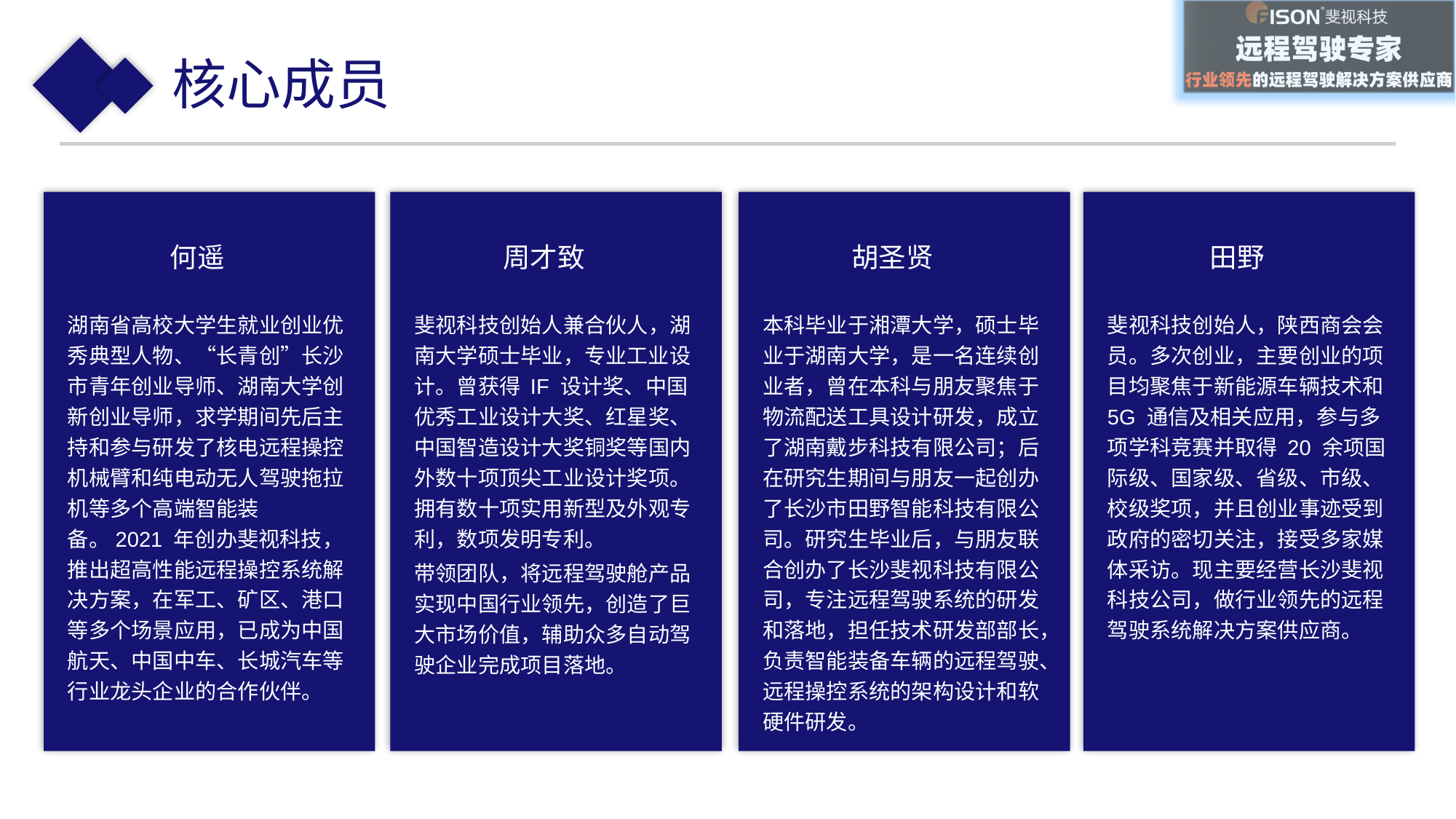

核心成员

何遥

周才致

胡圣贤

田野
湖南省高校大学生就业创业优秀典型人物、“长青创”长沙市青年创业导师、湖南大学创新创业导师，求学期间先后主持和参与研发了核电远程操控机械臂和纯电动无人驾驶拖拉机等多个高端智能装备。2021 年创办斐视科技，推出超高性能远程操控系统解决方案，在军工、矿区、港口等多个场景应用，已成为中国航天、中国中车、长城汽车等行业龙头企业的合作伙伴。
斐视科技创始人兼合伙人，湖南大学硕士毕业，专业工业设计。曾获得 IF 设计奖、中国优秀工业设计大奖、红星奖、中国智造设计大奖铜奖等国内外数十项顶尖工业设计奖项。拥有数十项实用新型及外观专利，数项发明专利。
带领团队，将远程驾驶舱产品实现中国行业领先，创造了巨大市场价值，辅助众多自动驾驶企业完成项目落地。
本科毕业于湘潭大学，硕士毕业于湖南大学，是一名连续创业者，曾在本科与朋友聚焦于物流配送工具设计研发，成立了湖南戴步科技有限公司；后在研究生期间与朋友一起创办了长沙市田野智能科技有限公司。研究生毕业后，与朋友联合创办了长沙斐视科技有限公司，专注远程驾驶系统的研发和落地，担任技术研发部部长，负责智能装备车辆的远程驾驶、远程操控系统的架构设计和软硬件研发。
斐视科技创始人，陕西商会会员。多次创业，主要创业的项目均聚焦于新能源车辆技术和 5G 通信及相关应用，参与多项学科竞赛并取得 20 余项国际级、国家级、省级、市级、校级奖项，并且创业事迹受到政府的密切关注，接受多家媒体采访。现主要经营长沙斐视科技公司，做行业领先的远程驾驶系统解决方案供应商。